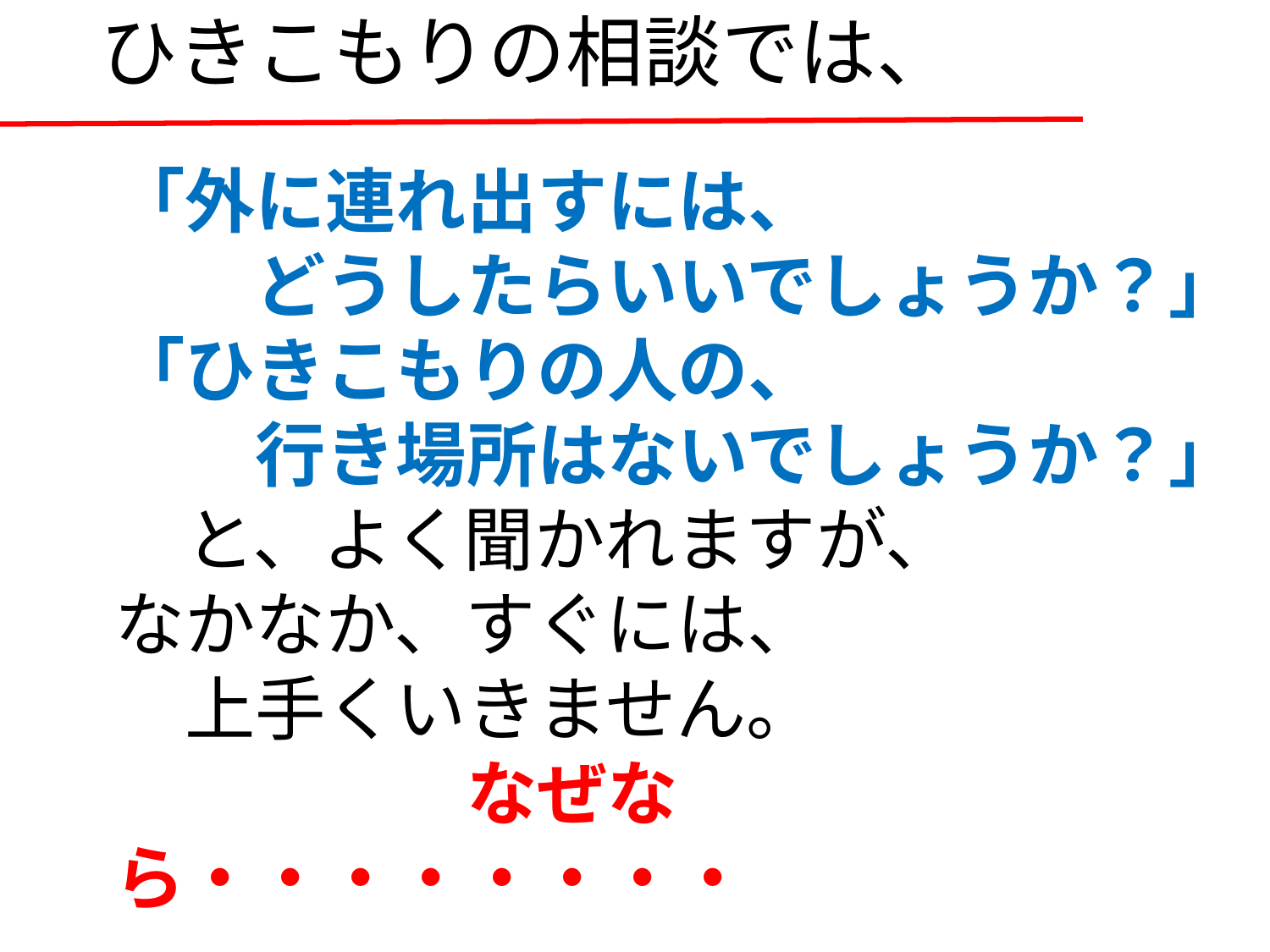

# ひきこもりの相談では、
「外に連れ出すには、
　　どうしたらいいでしょうか？」
「ひきこもりの人の、
　　行き場所はないでしょうか？」
　と、よく聞かれますが、
なかなか、すぐには、
　上手くいきません。
　　　　　なぜなら・・・・・・・・